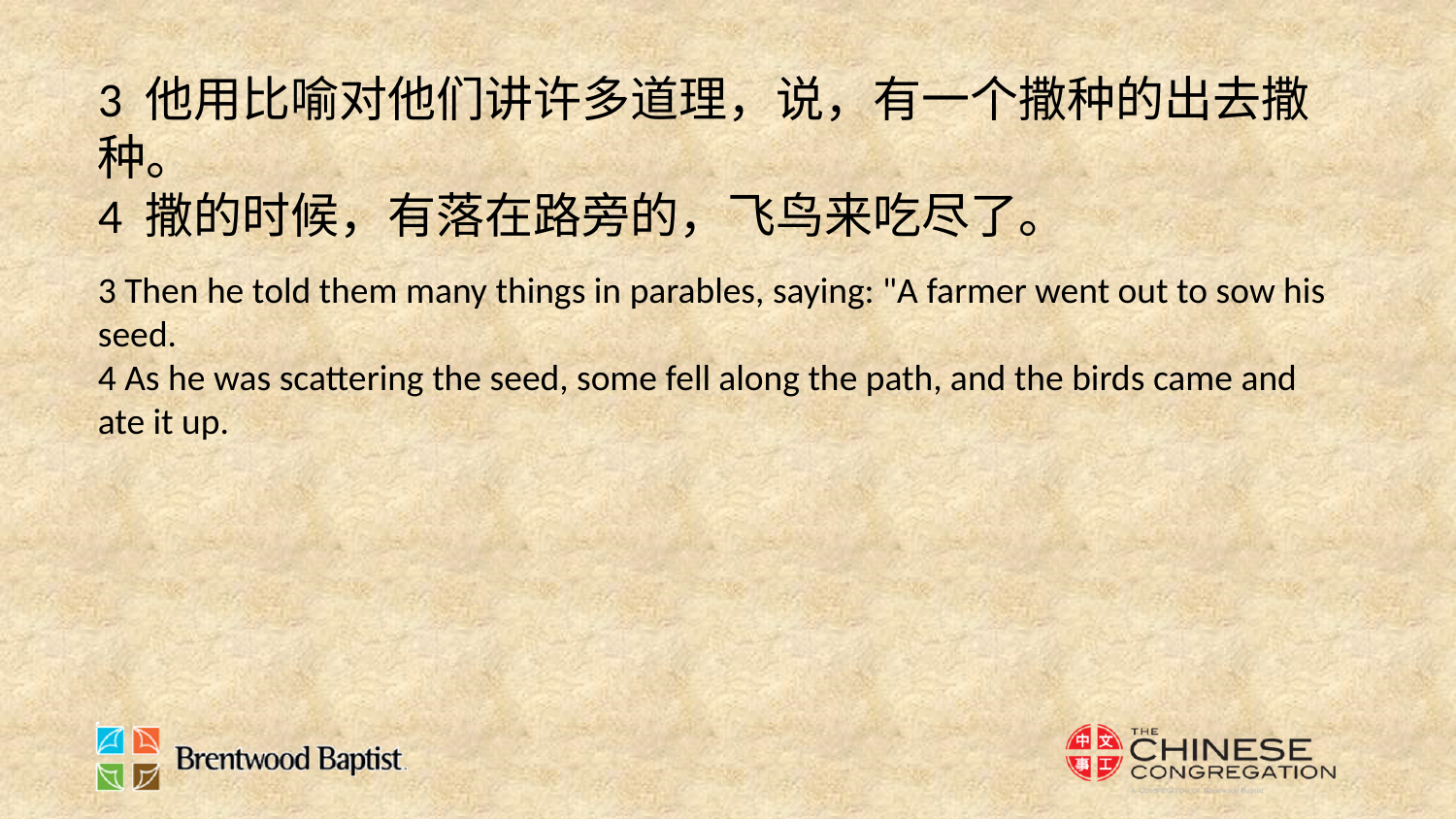

3 他用比喻对他们讲许多道理，说，有一个撒种的出去撒种。
4 撒的时候，有落在路旁的，飞鸟来吃尽了。

3 Then he told them many things in parables, saying: "A farmer went out to sow his seed.
4 As he was scattering the seed, some fell along the path, and the birds came and ate it up.